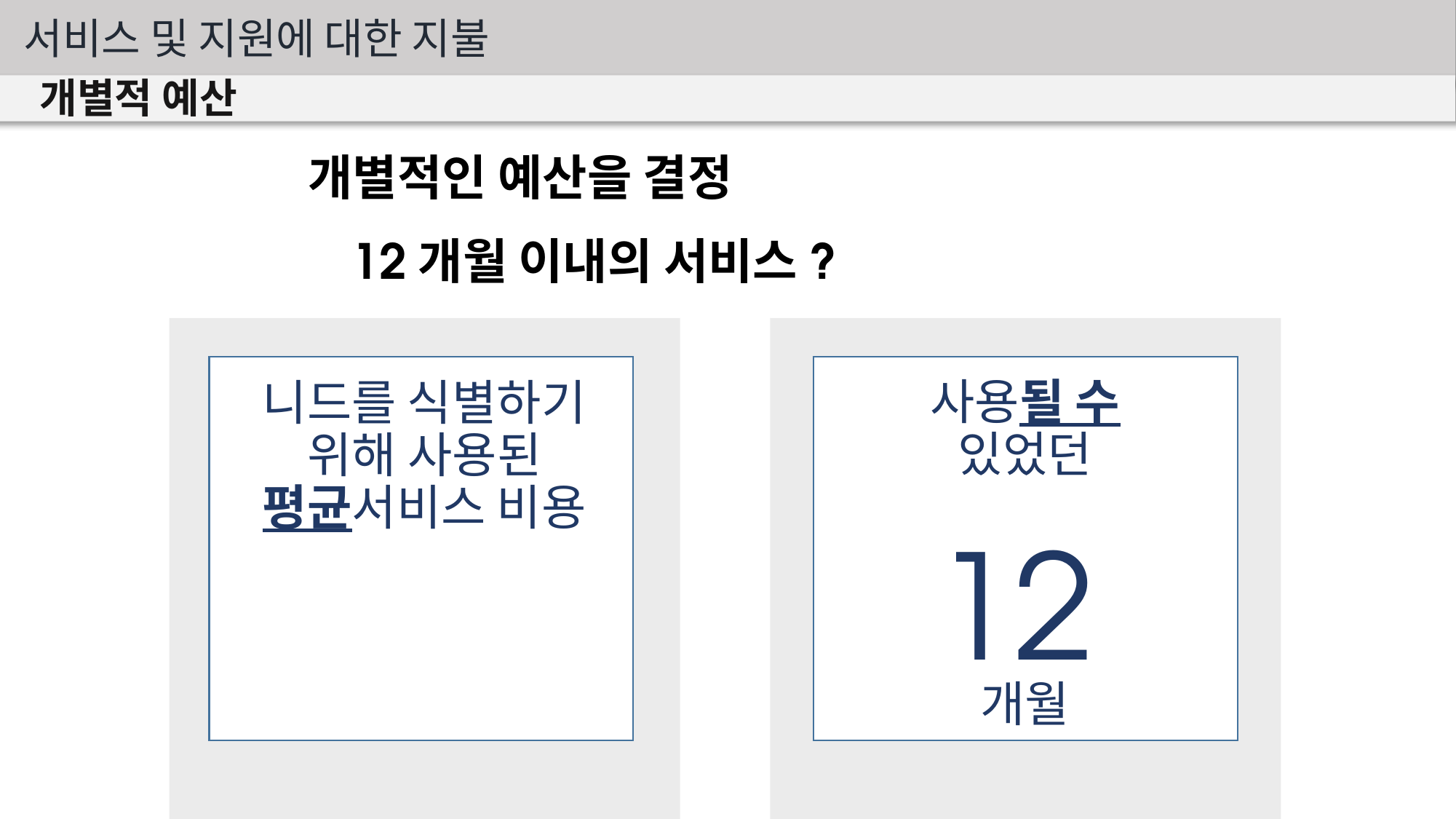

서비스 및 지원에 대한 지불
개별적 예산
개별적인 예산을 결정
12개월 이내의 서비스?

사용될 수
있었던
니드를 식별하기 위해 사용된 평균서비스 비용
12
개월